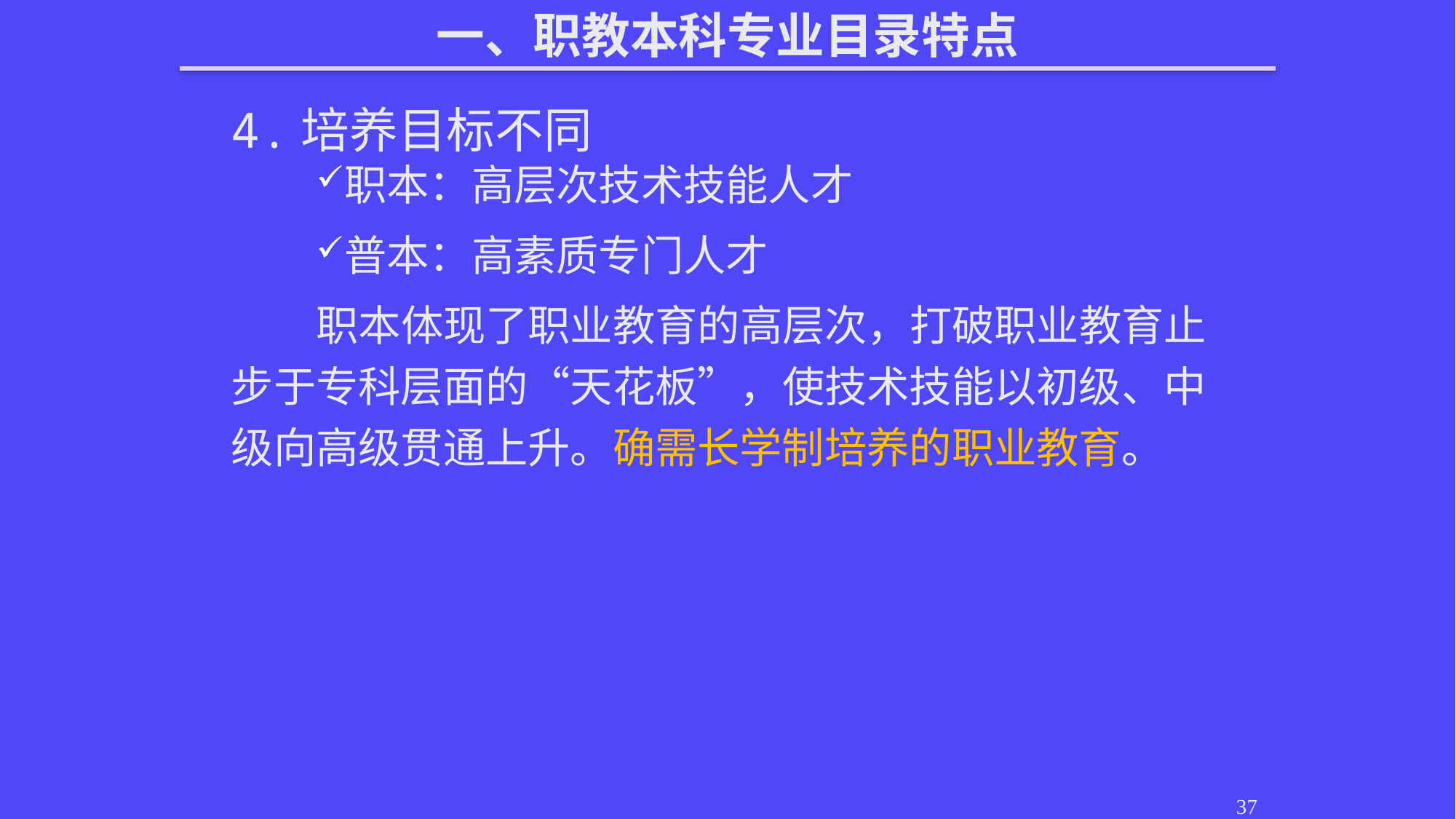

一、职教本科专业目录特点
4.培养目标不同

职本：高层次技术技能人才
普本：高素质专门人才
职本体现了职业教育的高层次，打破职业教育止步于专科层面的“天花板”，使技术技能以初级、中级向高级贯通上升。确需长学制培养的职业教育。
37